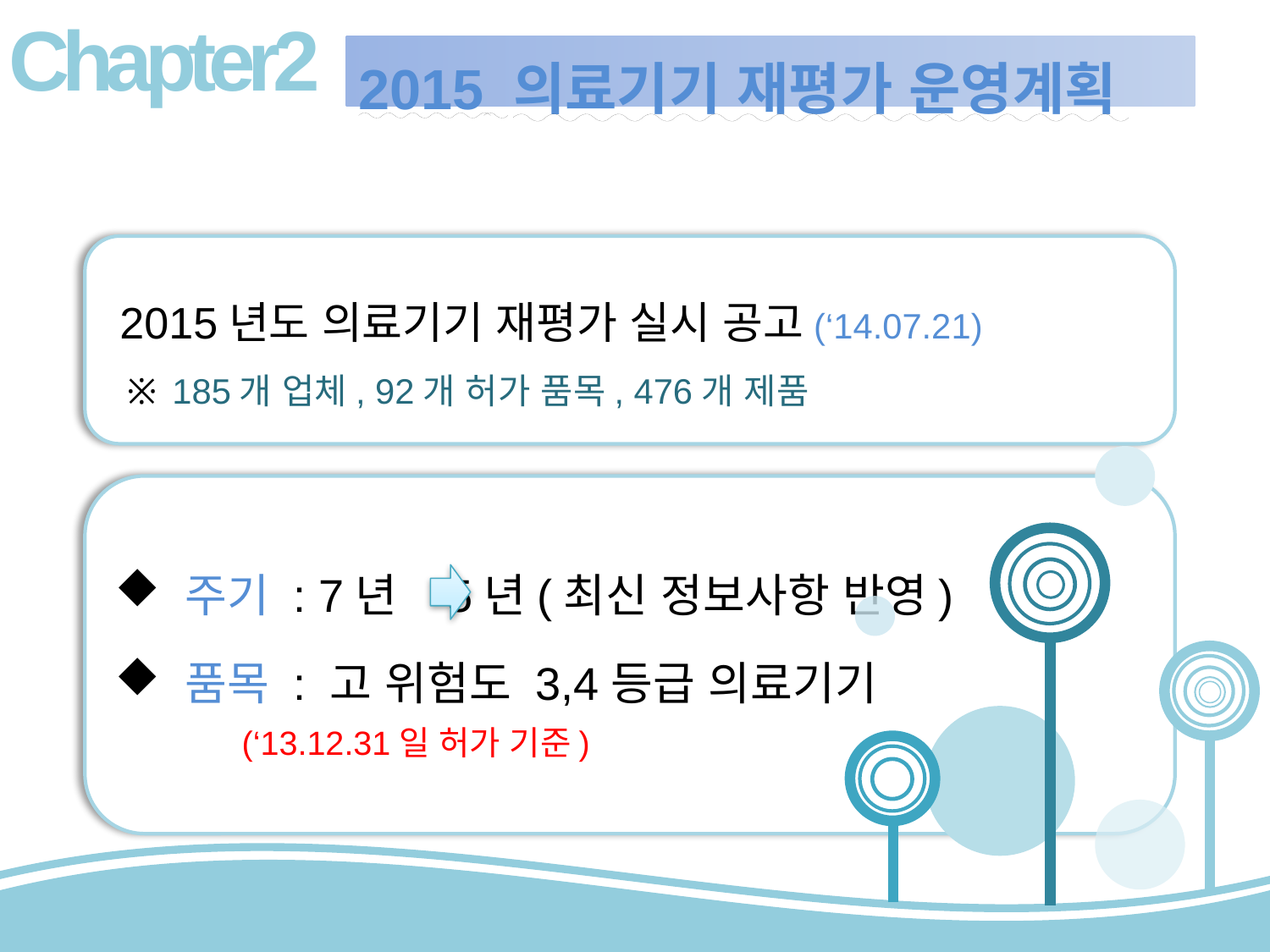

Chapter2
# 2015 의료기기 재평가 운영계획
 2015년도 의료기기 재평가 실시 공고(‘14.07.21)
  ※ 185개 업체, 92개 허가 품목, 476개 제품

 주기 : 7년   5년(최신 정보사항 반영)

 품목 : 고 위험도 3,4등급 의료기기
          (‘13.12.31일 허가 기준)